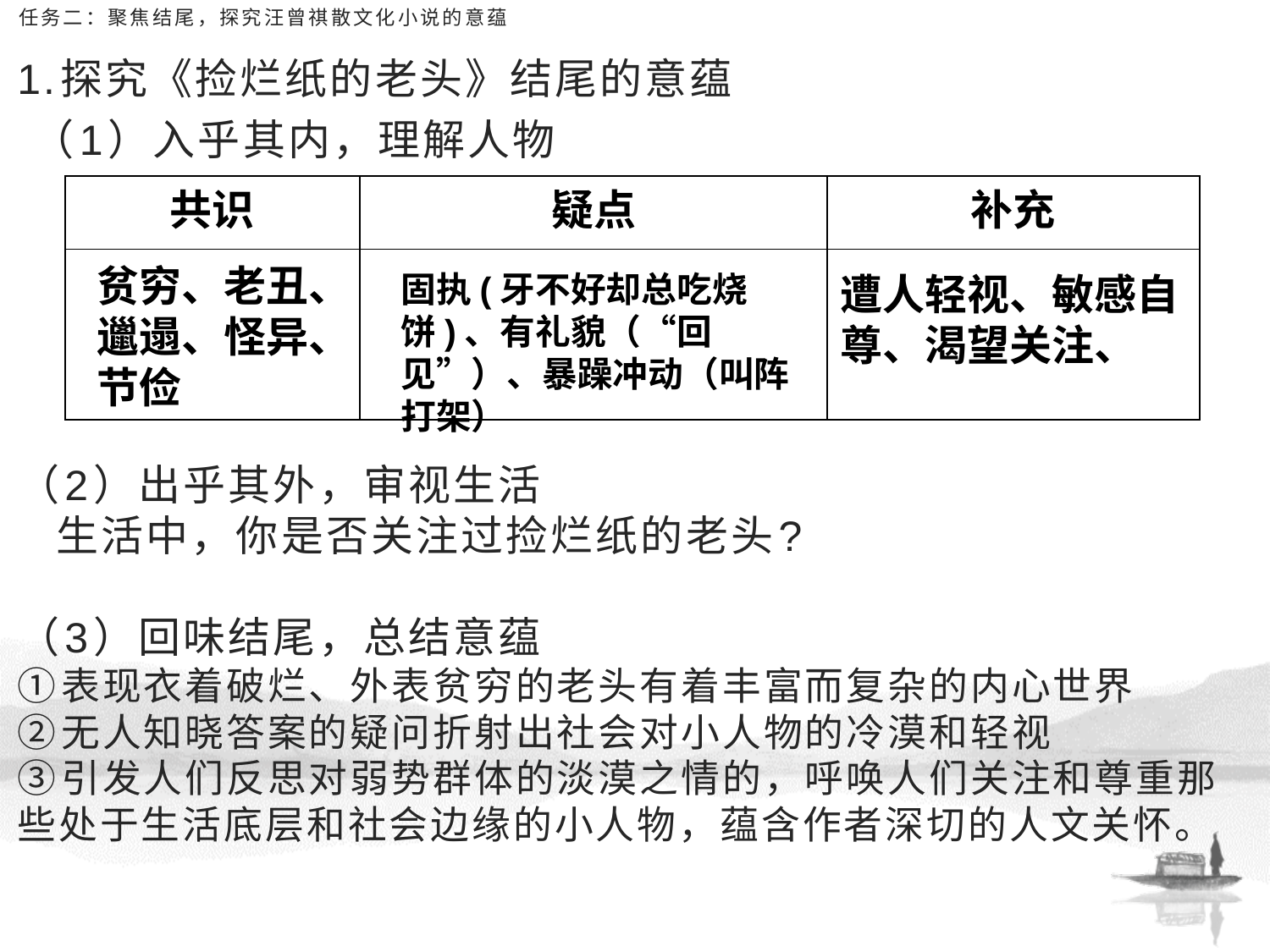

# 任务二：聚焦结尾，探究汪曾祺散文化小说的意蕴
1.探究《捡烂纸的老头》结尾的意蕴
 （1）入乎其内，理解人物

（2）出乎其外，审视生活
   生活中，你是否关注过捡烂纸的老头?

（3）回味结尾，总结意蕴
①表现衣着破烂、外表贫穷的老头有着丰富而复杂的内心世界
②无人知晓答案的疑问折射出社会对小人物的冷漠和轻视
③引发人们反思对弱势群体的淡漠之情的，呼唤人们关注和尊重那些处于生活底层和社会边缘的小人物，蕴含作者深切的人文关怀。

| 共识 | 疑点 | 补充 |
| --- | --- | --- |
|  |  |  |
贫穷、老丑、邋遢、怪异、节俭

固执(牙不好却总吃烧饼)、有礼貌（“回见”）、暴躁冲动（叫阵打架）
遭人轻视、敏感自尊、渴望关注、